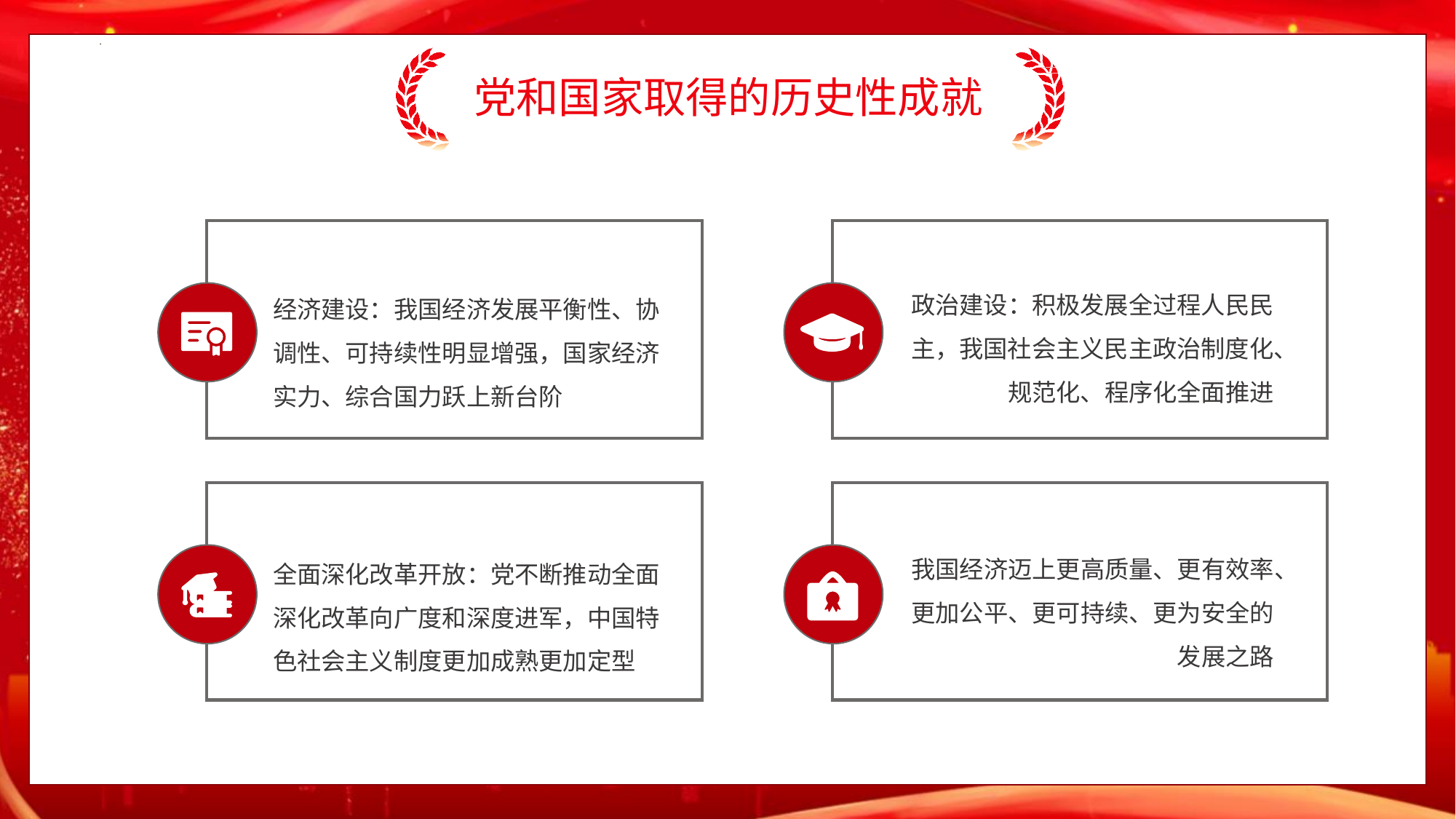

党和国家取得的历史性成就

政治建设：积极发展全过程人民民主，我国社会主义民主政治制度化、规范化、程序化全面推进
经济建设：我国经济发展平衡性、协调性、可持续性明显增强，国家经济实力、综合国力跃上新台阶

我国经济迈上更高质量、更有效率、更加公平、更可持续、更为安全的发展之路
全面深化改革开放：党不断推动全面深化改革向广度和深度进军，中国特色社会主义制度更加成熟更加定型